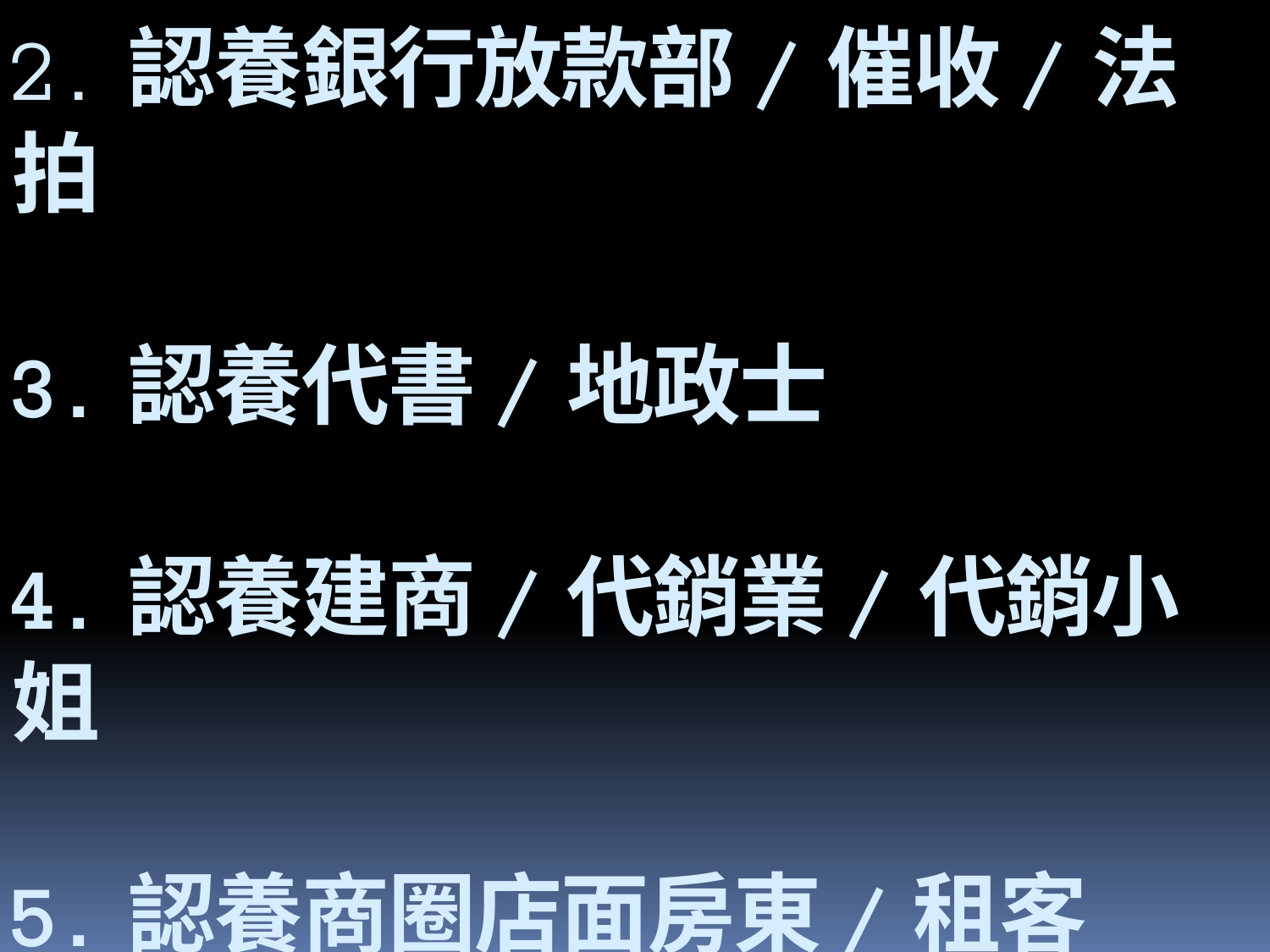

2.認養銀行放款部/催收/法拍
3.認養代書/地政士
4.認養建商/代銷業/代銷小姐
5.認養商圈店面房東/租客
※※直接/間接~誰的手上有資源